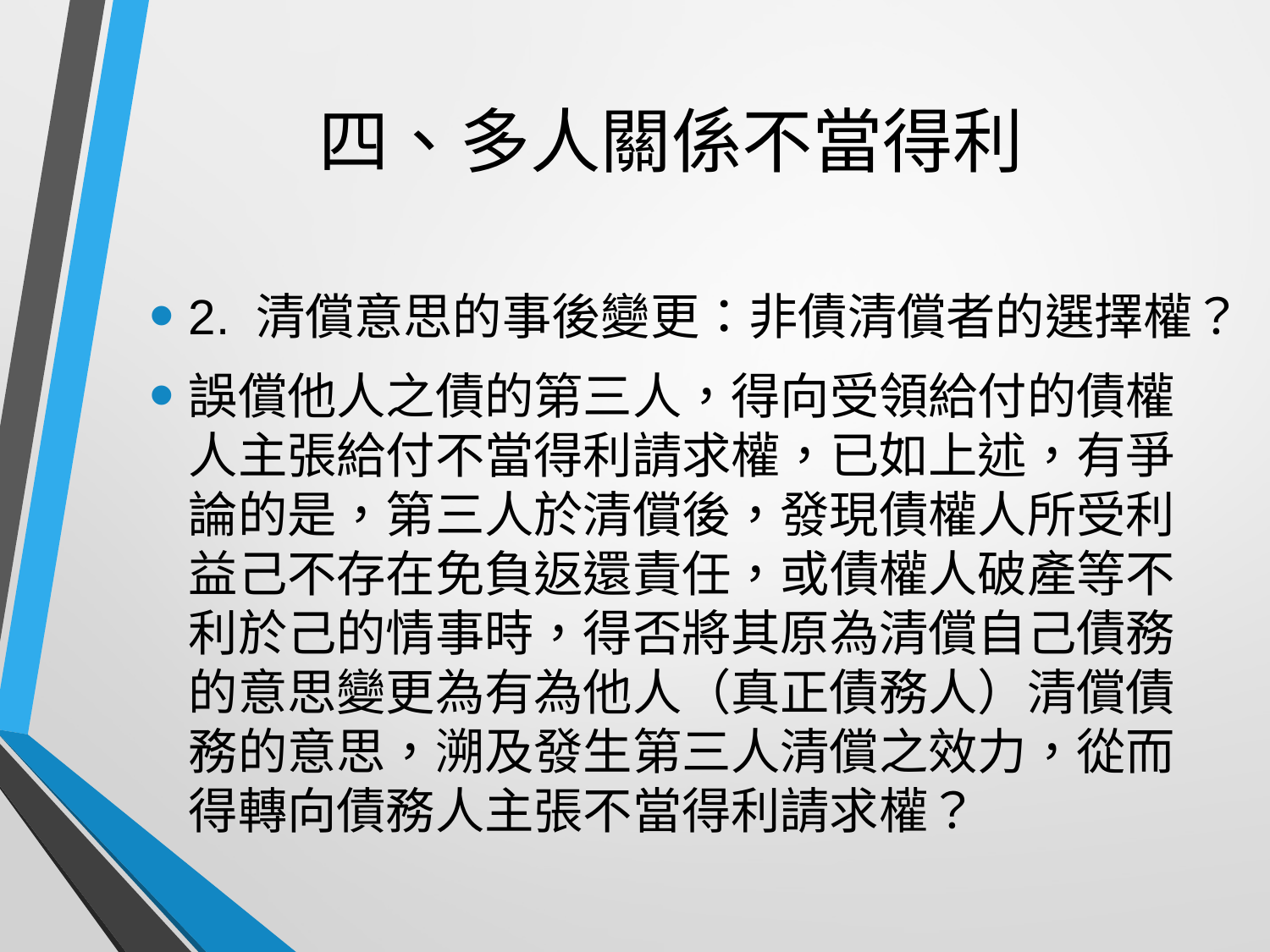

# 四、多人關係不當得利
2. 清償意思的事後變更：非債清償者的選擇權？
誤償他人之債的第三人，得向受領給付的債權人主張給付不當得利請求權，已如上述，有爭論的是，第三人於清償後，發現債權人所受利益己不存在免負返還責任，或債權人破產等不利於己的情事時，得否將其原為清償自己債務的意思變更為有為他人（真正債務人）清償債務的意思，溯及發生第三人清償之效力，從而得轉向債務人主張不當得利請求權？